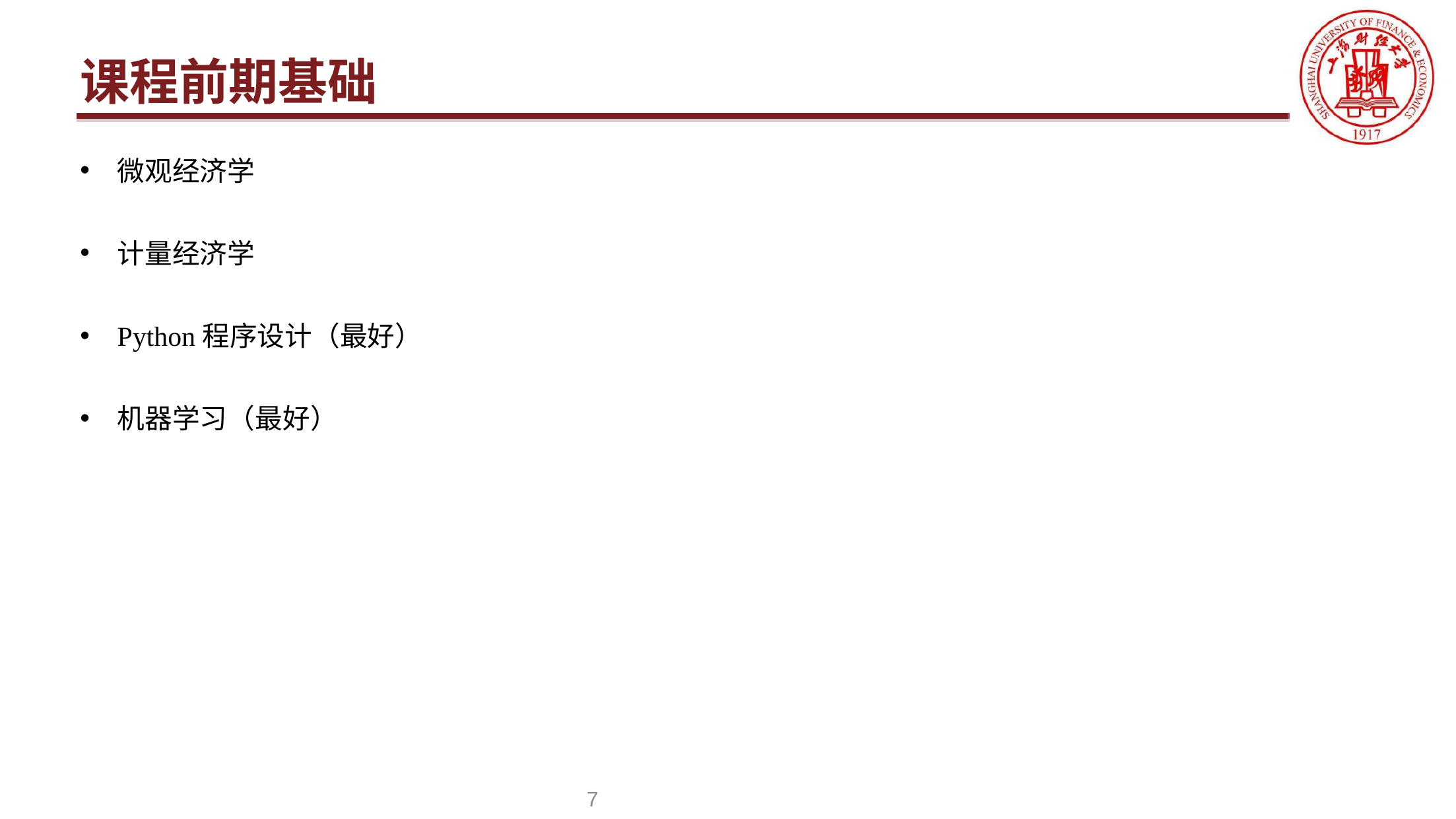

# 课程前期基础
微观经济学

计量经济学

Python程序设计（最好）

机器学习（最好）

7